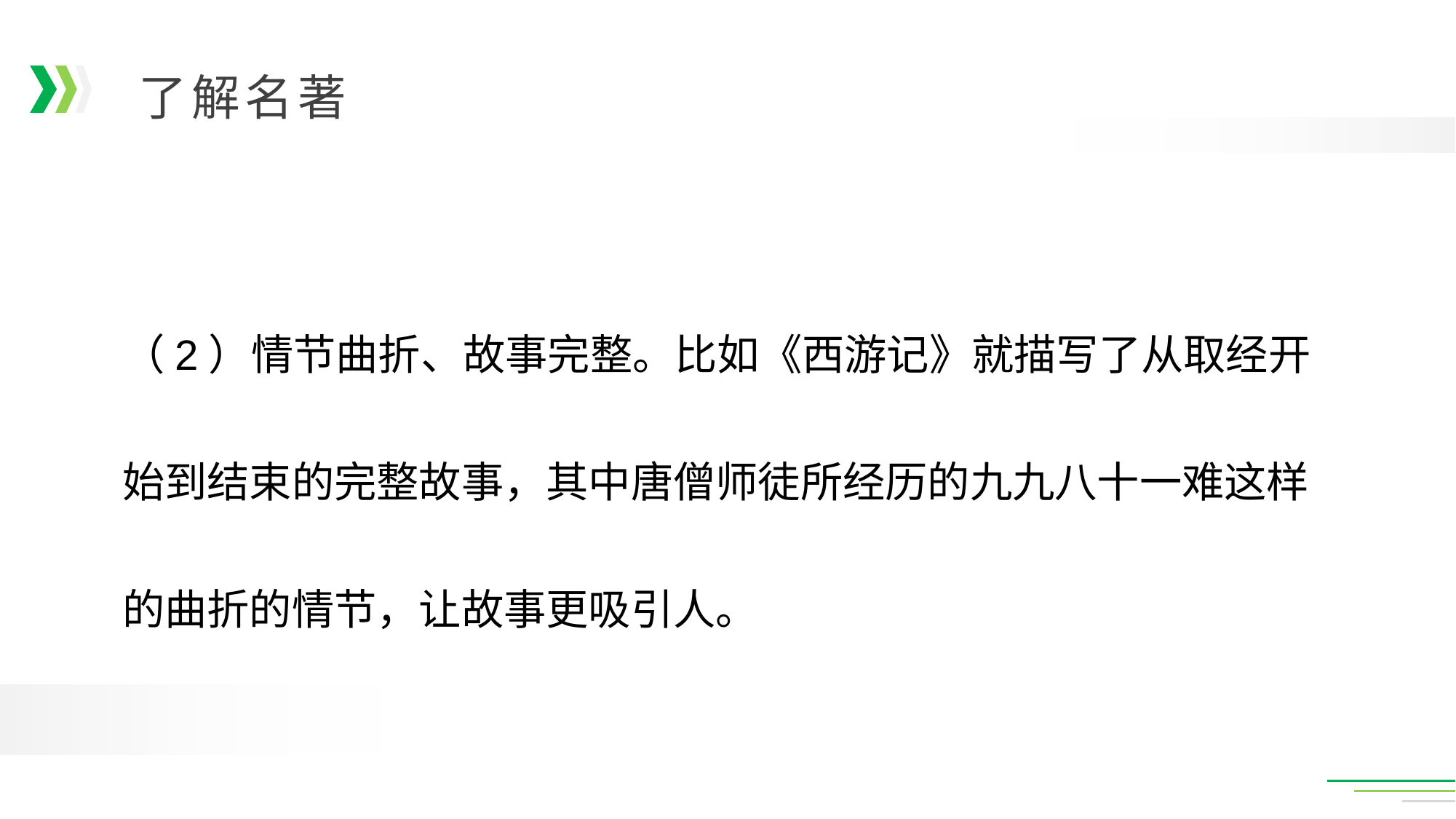

（2）情节曲折、故事完整。比如《西游记》就描写了从取经开始到结束的完整故事，其中唐僧师徒所经历的九九八十一难这样的曲折的情节，让故事更吸引人。